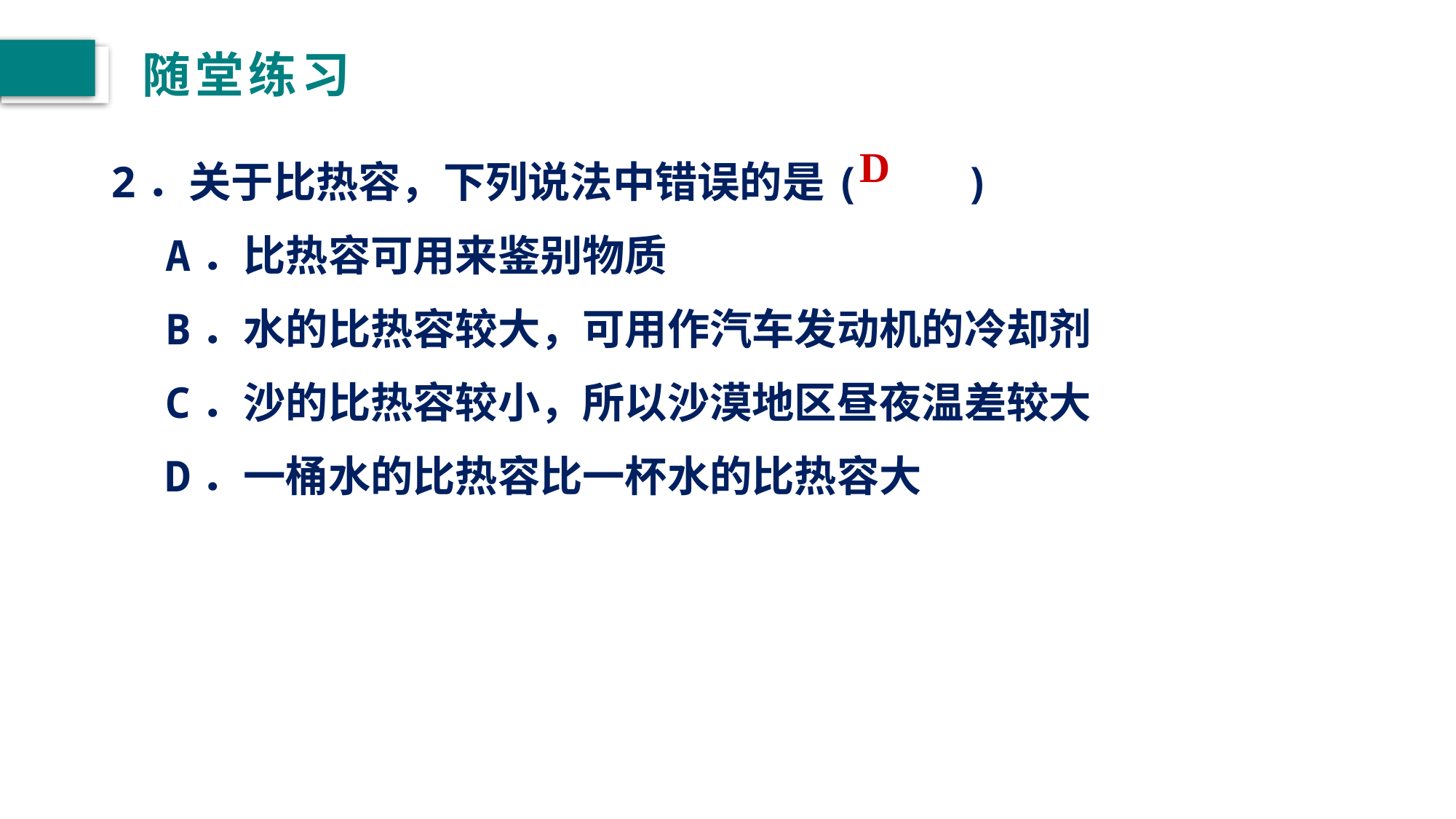

# 随堂练习
2．关于比热容，下列说法中错误的是(　　)
A．比热容可用来鉴别物质
B．水的比热容较大，可用作汽车发动机的冷却剂
C．沙的比热容较小，所以沙漠地区昼夜温差较大
D．一桶水的比热容比一杯水的比热容大
     D